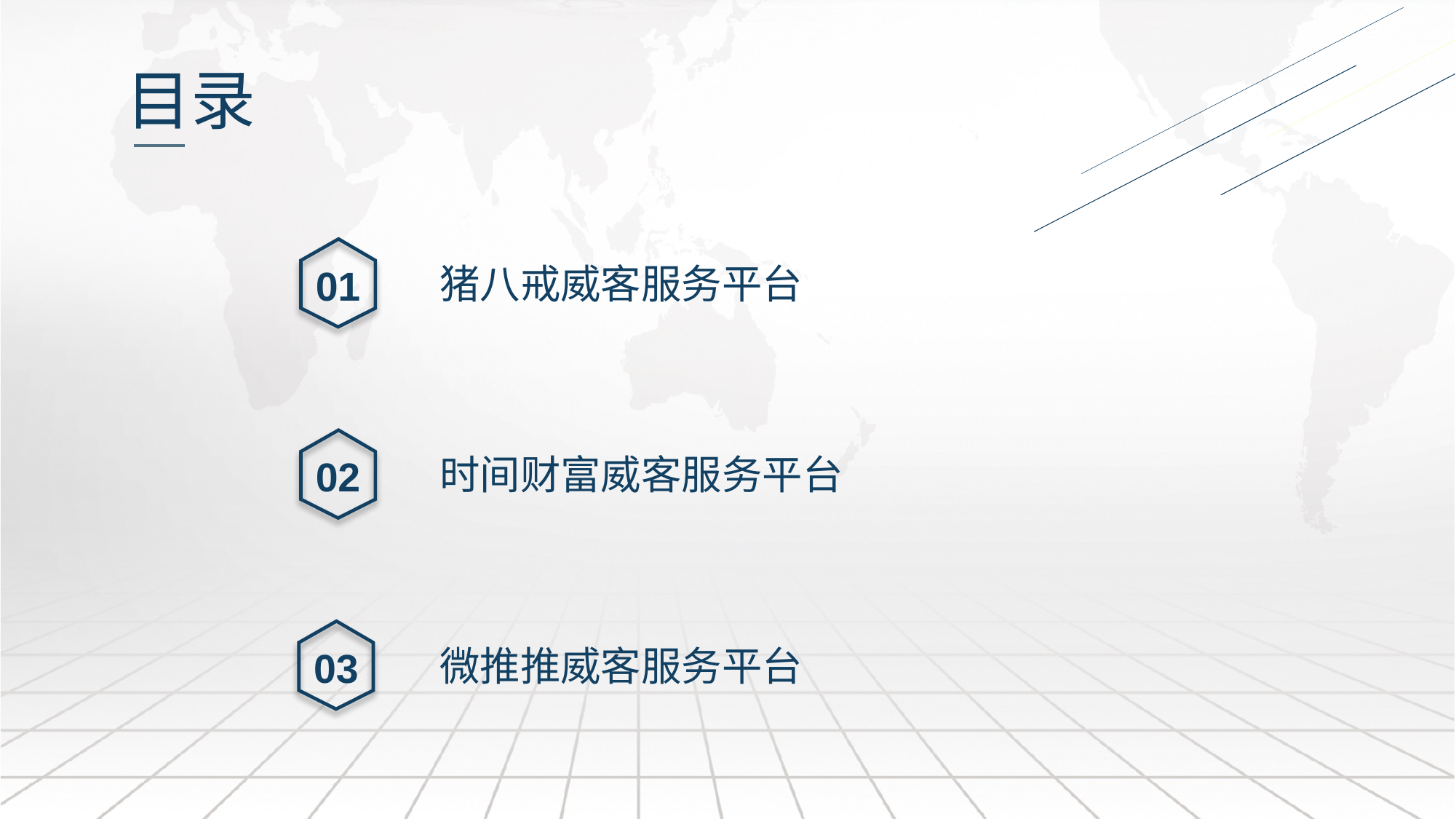

目录

01
猪八戒威客服务平台

02
时间财富威客服务平台

03
微推推威客服务平台